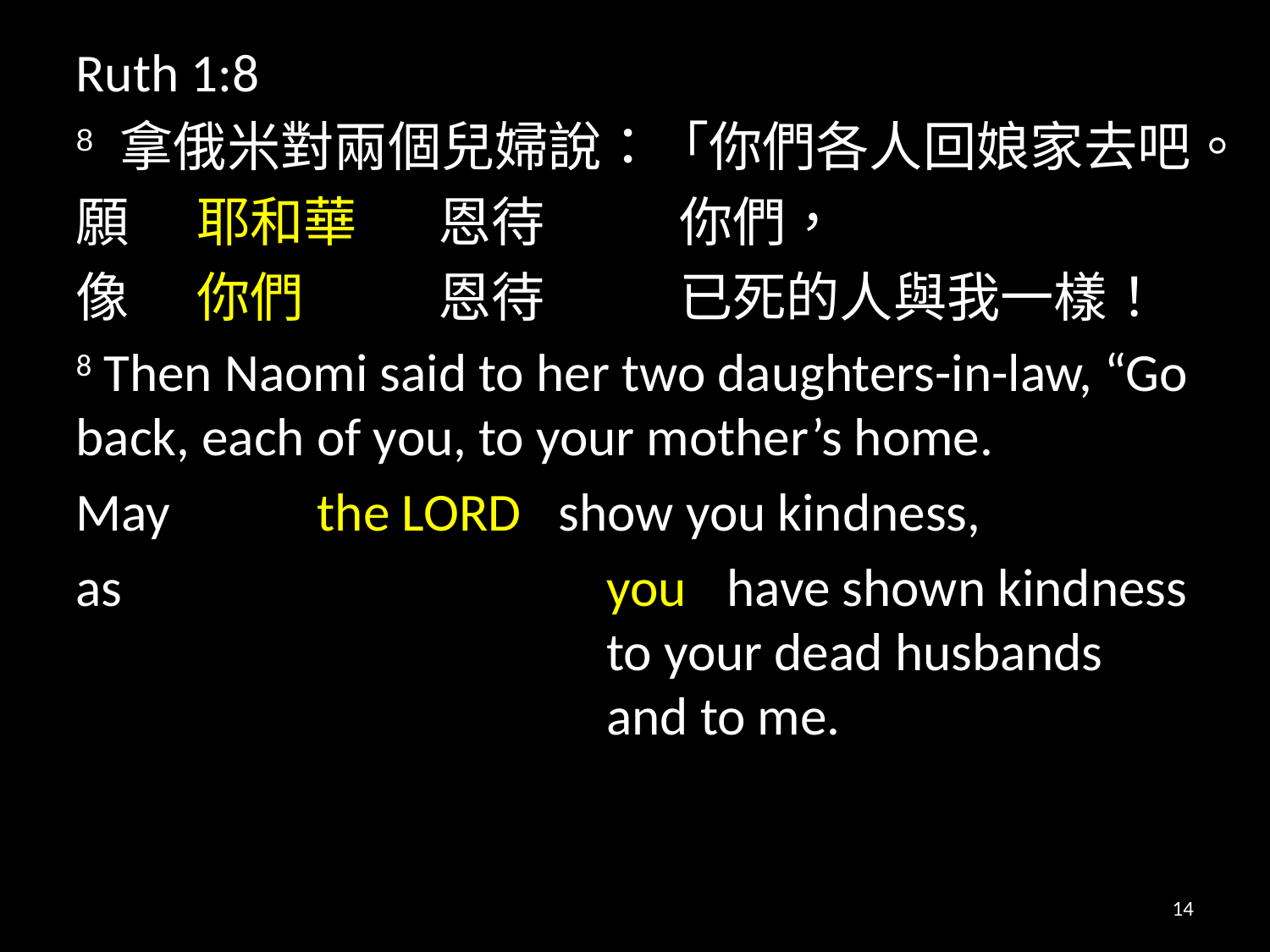

Ruth 1:8
8 拿俄米對兩個兒婦說：「你們各人回娘家去吧。
願	耶和華	恩待		你們，
像	你們		恩待		已死的人與我一樣！
8 Then Naomi said to her two daughters-in-law, “Go back, each of you, to your mother’s home.
May 		the Lord 	show you kindness,
as 	you 	have shown kindness to your dead husbands and to me.

14